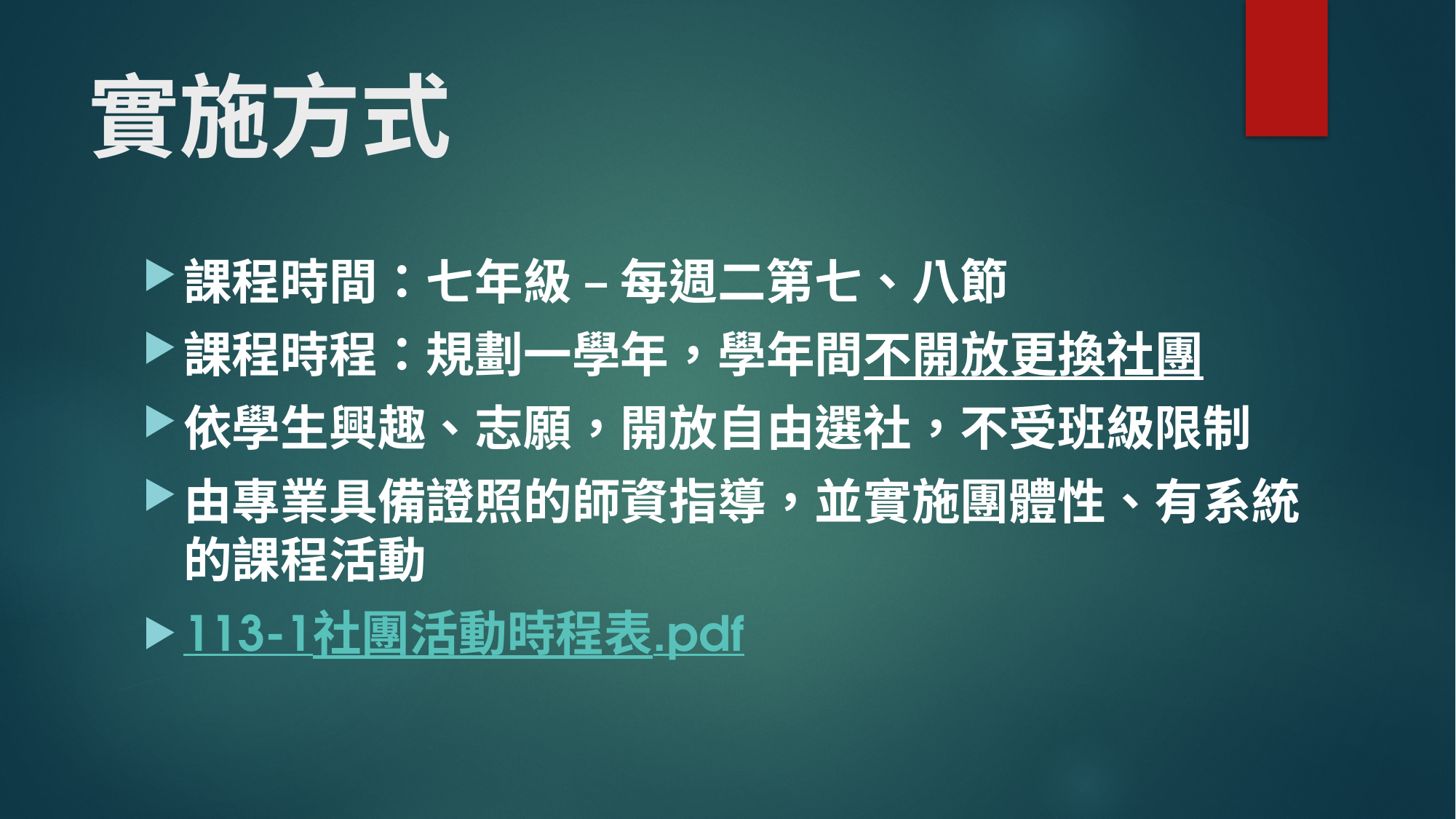

# 實施方式
課程時間：七年級 – 每週二第七、八節
課程時程：規劃一學年，學年間不開放更換社團
依學生興趣、志願，開放自由選社，不受班級限制
由專業具備證照的師資指導，並實施團體性、有系統的課程活動
113-1社團活動時程表.pdf